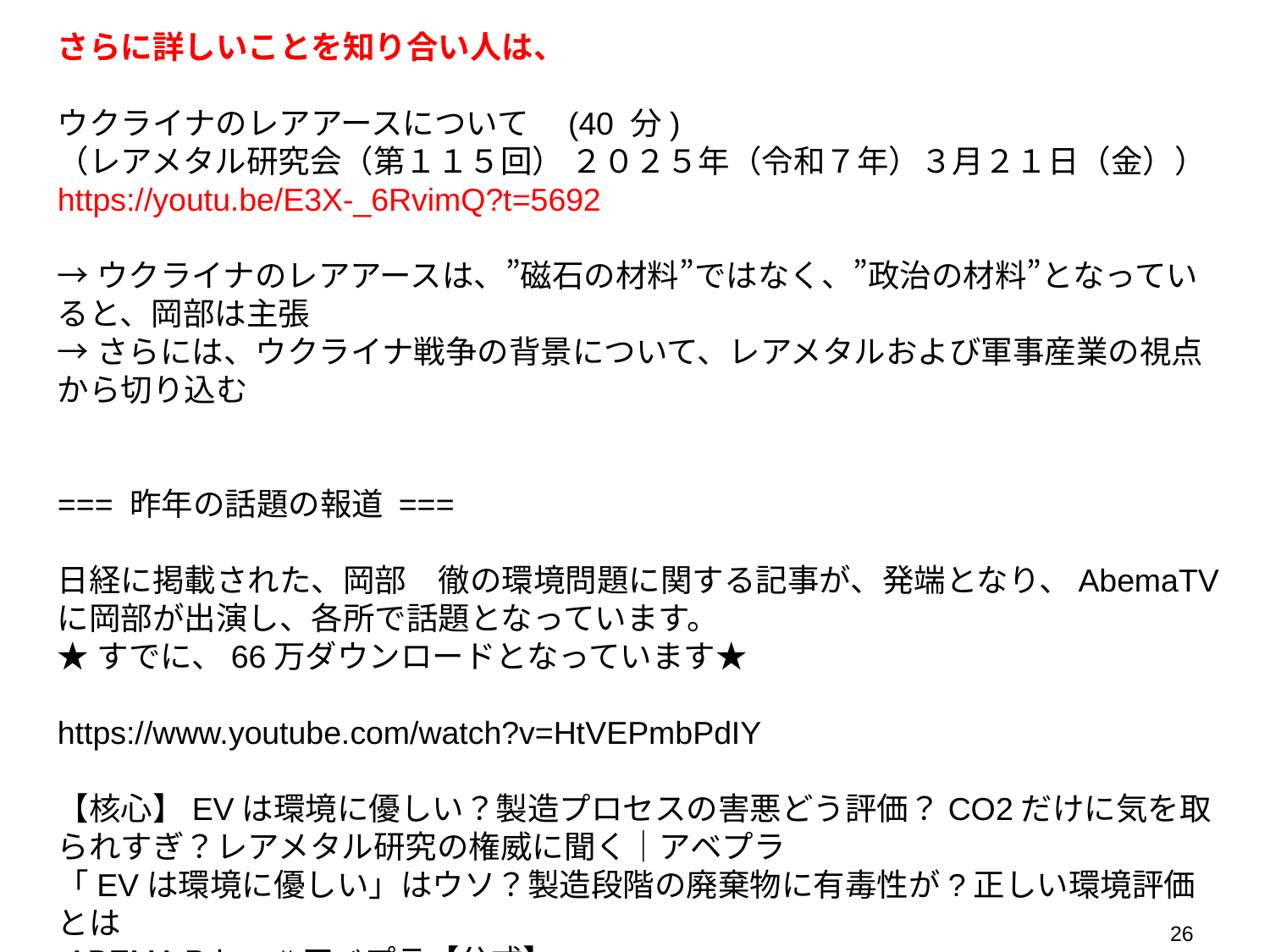

さらに詳しいことを知り合い人は、

ウクライナのレアアースについて　(40 分)
（レアメタル研究会（第１１５回） ２０２５年（令和７年）３月２１日（金））
https://youtu.be/E3X-_6RvimQ?t=5692

→ウクライナのレアアースは、”磁石の材料”ではなく、”政治の材料”となっていると、岡部は主張
→さらには、ウクライナ戦争の背景について、レアメタルおよび軍事産業の視点から切り込む

=== 昨年の話題の報道 ===

日経に掲載された、岡部　徹の環境問題に関する記事が、発端となり、AbemaTVに岡部が出演し、各所で話題となっています。
★すでに、66万ダウンロードとなっています★

https://www.youtube.com/watch?v=HtVEPmbPdIY

【核心】EVは環境に優しい？製造プロセスの害悪どう評価？CO2だけに気を取られすぎ？レアメタル研究の権威に聞く｜アベプラ
「EVは環境に優しい」はウソ？製造段階の廃棄物に有毒性が?正しい環境評価とは
 ABEMA Prime #アベプラ【公式】

#アベプラ【平日よる9時〜生放送】28分
2024年2月5日(月)、21:30〜放送　（大雪の中、テレ朝＠六本木での収録でした。）

キャスト
MC : 大空　幸星
岡部　徹　(東京大学 生産技術研究所 教授)
河崎　環　(コラムニスト)
紗倉　まな　(AV女優)
パックン　(お笑いタレント)
田中　萌　(テレビ朝日アナウンサー)
司会進行 : 仁科　健吾　(テレビ朝日アナウンサー)
ナレーター : 田所　あずさ
26